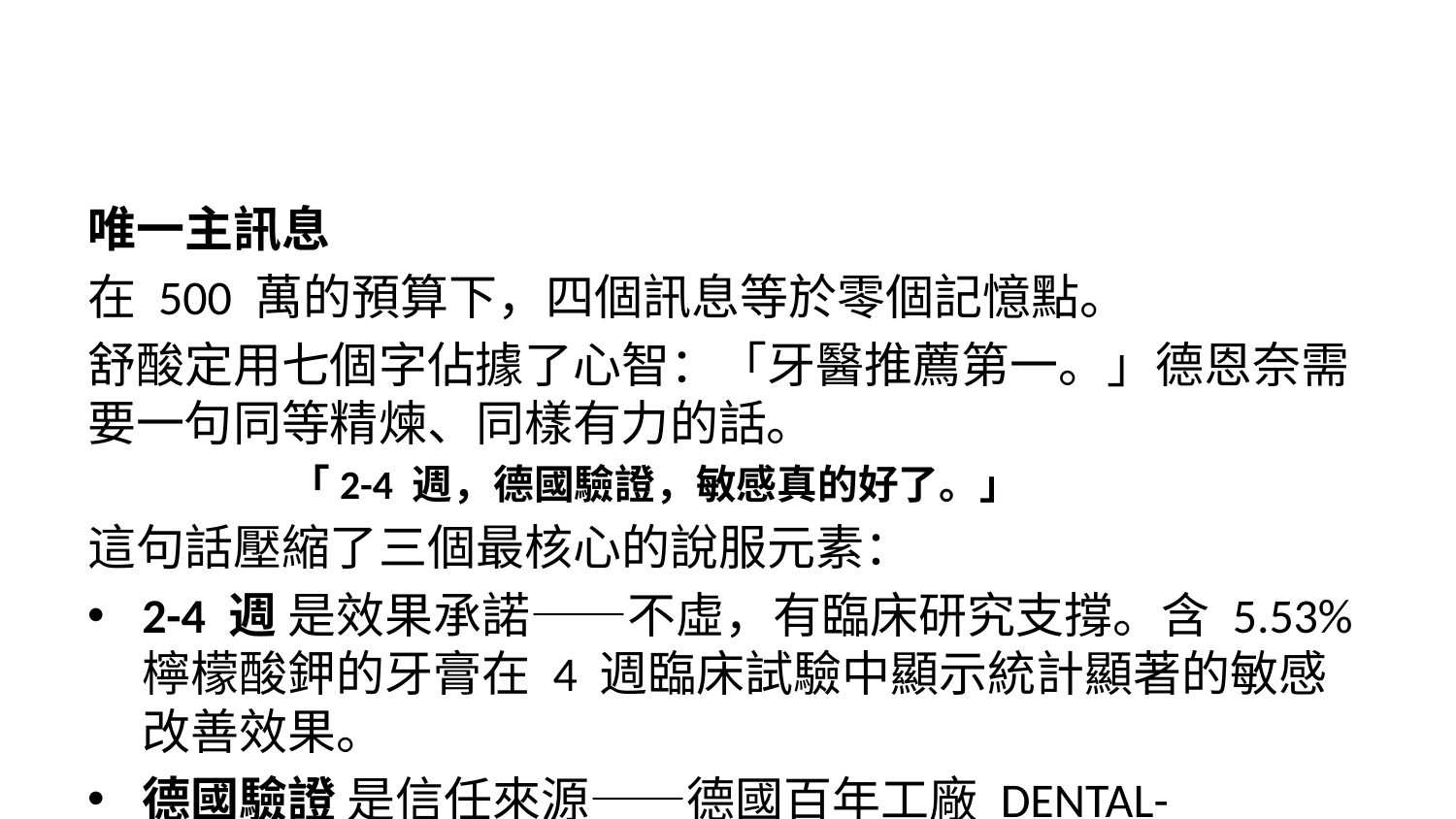

唯一主訊息
在 500 萬的預算下，四個訊息等於零個記憶點。
舒酸定用七個字佔據了心智：「牙醫推薦第一。」德恩奈需要一句同等精煉、同樣有力的話。
「2-4 週，德國驗證，敏感真的好了。」
這句話壓縮了三個最核心的說服元素：
2-4 週 是效果承諾——不虛，有臨床研究支撐。含 5.53% 檸檬酸鉀的牙膏在 4 週臨床試驗中顯示統計顯著的敏感改善效果。
德國驗證 是信任來源——德國百年工廠 DENTAL-Kosmetik（1907 年創立）製造，barcode 前綴 401 歸屬德國 GS1，可驗證。
敏感真的好了 是情感結果——消費者要的不是成分表，是「我可以安心吃冰了」。
這句話貫穿所有觸點——TVC 旁白、KOL 影片開頭、通路端架標語、社群主視覺。一句話，說到消費者能覆述。
支持訊息（出現在包裝、官網、長版內容，不進主視覺）： - 德國百年工廠原裝進口（barcode 401，可驗證） - 三效合一：舒緩敏感、去漬美白、預防蛀牙——一支搞定 - 專業品質，更聰明的價格——德國品質不必德國價格
差異化一句話（對外不使用，僅內部策略對齊）：「德國百年工藝，臨床驗證三效，價格只要舒酸定的六成。」